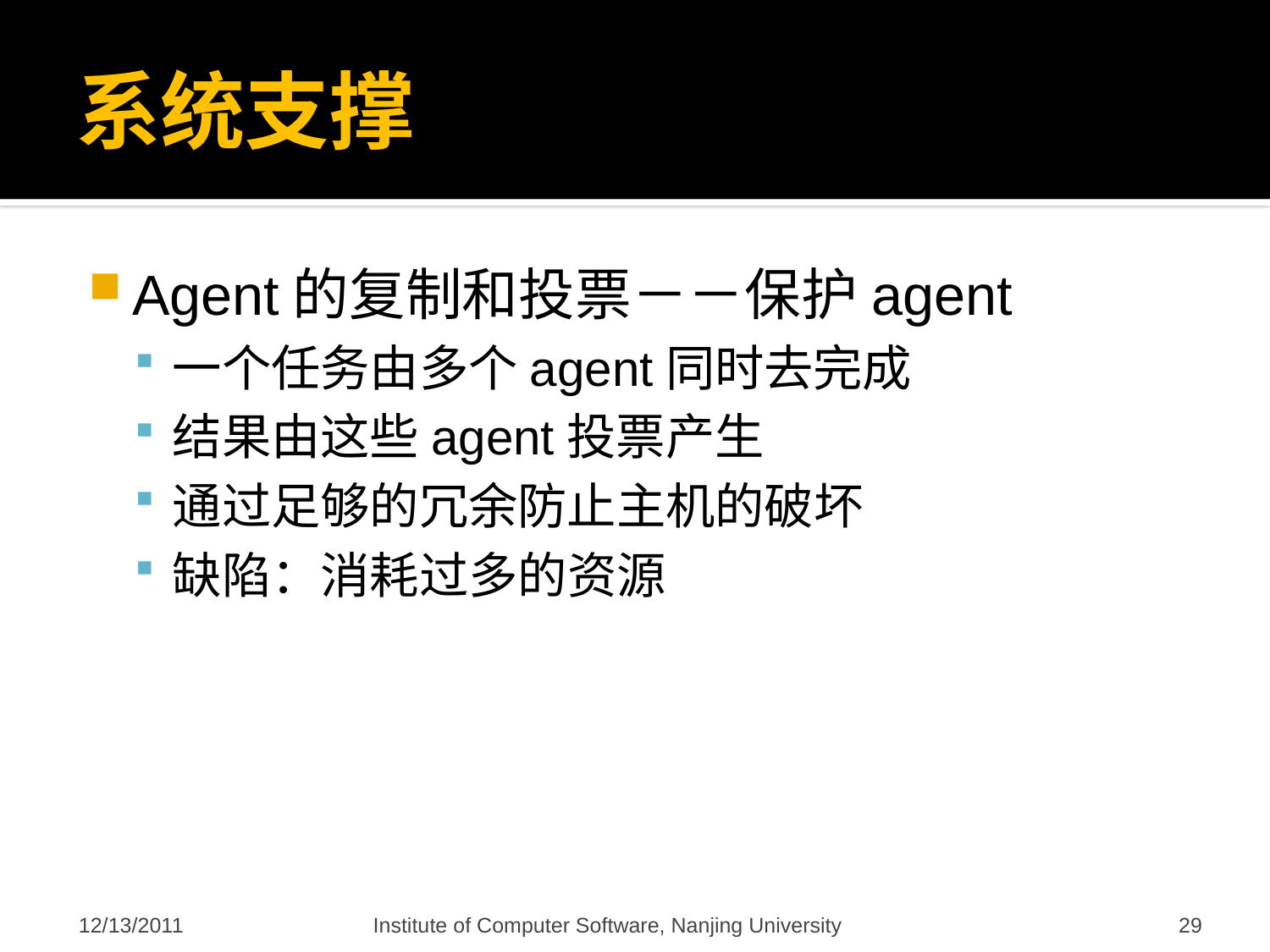

# 系统支撑
Agent的复制和投票－－保护agent
一个任务由多个agent同时去完成
结果由这些agent投票产生
通过足够的冗余防止主机的破坏
缺陷：消耗过多的资源
29
12/13/2011
Institute of Computer Software, Nanjing University
29